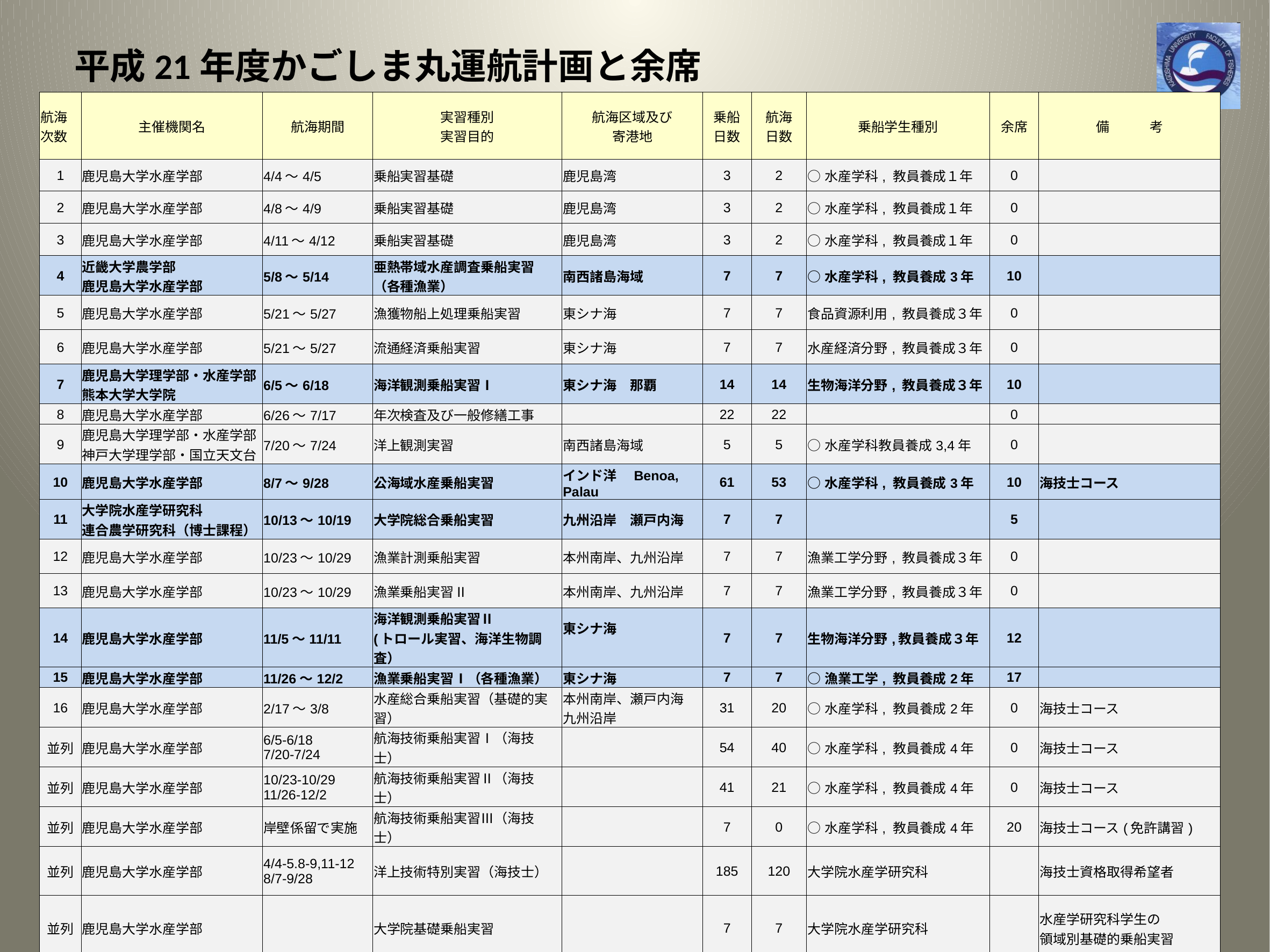

# 平成21年度かごしま丸運航計画と余席
| 航海 次数 | 主催機関名 | 航海期間 | 実習種別 実習目的 | 航海区域及び 寄港地 | 乗船 日数 | 航海 日数 | 乗船学生種別 | 余席 | 備　　　考 |
| --- | --- | --- | --- | --- | --- | --- | --- | --- | --- |
| 1 | 鹿児島大学水産学部 | 4/4～4/5 | 乗船実習基礎 | 鹿児島湾 | 3 | 2 | ○水産学科, 教員養成１年 | 0 |  |
| 2 | 鹿児島大学水産学部 | 4/8～4/9 | 乗船実習基礎 | 鹿児島湾 | 3 | 2 | ○水産学科, 教員養成１年 | 0 |  |
| 3 | 鹿児島大学水産学部 | 4/11～4/12 | 乗船実習基礎 | 鹿児島湾 | 3 | 2 | ○水産学科, 教員養成１年 | 0 |  |
| 4 | 近畿大学農学部 鹿児島大学水産学部 | 5/8～5/14 | 亜熱帯域水産調査乗船実習 （各種漁業） | 南西諸島海域 | 7 | 7 | ○水産学科, 教員養成3年 | 10 |  |
| 5 | 鹿児島大学水産学部 | 5/21～5/27 | 漁獲物船上処理乗船実習 | 東シナ海 | 7 | 7 | 食品資源利用, 教員養成３年 | 0 |  |
| 6 | 鹿児島大学水産学部 | 5/21～5/27 | 流通経済乗船実習 | 東シナ海 | 7 | 7 | 水産経済分野, 教員養成３年 | 0 |  |
| 7 | 鹿児島大学理学部・水産学部 熊本大学大学院 | 6/5～6/18 | 海洋観測乗船実習Ⅰ | 東シナ海　那覇 | 14 | 14 | 生物海洋分野, 教員養成３年 | 10 |  |
| 8 | 鹿児島大学水産学部 | 6/26～7/17 | 年次検査及び一般修繕工事 |  | 22 | 22 |  | 0 |  |
| 9 | 鹿児島大学理学部・水産学部 神戸大学理学部・国立天文台 | 7/20～7/24 | 洋上観測実習 | 南西諸島海域 | 5 | 5 | ○水産学科教員養成3,4年 | 0 |  |
| 10 | 鹿児島大学水産学部 | 8/7～9/28 | 公海域水産乗船実習 | インド洋　Benoa, Palau | 61 | 53 | ○水産学科, 教員養成3年 | 10 | 海技士コース |
| 11 | 大学院水産学研究科 連合農学研究科（博士課程） | 10/13～10/19 | 大学院総合乗船実習 | 九州沿岸　瀬戸内海 | 7 | 7 |  | 5 |  |
| 12 | 鹿児島大学水産学部 | 10/23～10/29 | 漁業計測乗船実習 | 本州南岸、九州沿岸 | 7 | 7 | 漁業工学分野, 教員養成３年 | 0 |  |
| 13 | 鹿児島大学水産学部 | 10/23～10/29 | 漁業乗船実習Ⅱ | 本州南岸、九州沿岸 | 7 | 7 | 漁業工学分野, 教員養成３年 | 0 |  |
| 14 | 鹿児島大学水産学部 | 11/5～11/11 | 海洋観測乗船実習Ⅱ (トロール実習、海洋生物調査） | 東シナ海 | 7 | 7 | 生物海洋分野,教員養成３年 | 12 |  |
| 15 | 鹿児島大学水産学部 | 11/26～12/2 | 漁業乗船実習Ⅰ（各種漁業） | 東シナ海 | 7 | 7 | ○漁業工学, 教員養成2年 | 17 |  |
| 16 | 鹿児島大学水産学部 | 2/17～3/8 | 水産総合乗船実習（基礎的実習） | 本州南岸、瀬戸内海 九州沿岸 | 31 | 20 | ○水産学科, 教員養成2年 | 0 | 海技士コース |
| 並列 | 鹿児島大学水産学部 | 6/5-6/18 7/20-7/24 | 航海技術乗船実習Ⅰ（海技士） |  | 54 | 40 | ○水産学科, 教員養成4年 | 0 | 海技士コース |
| 並列 | 鹿児島大学水産学部 | 10/23-10/29 11/26-12/2 | 航海技術乗船実習Ⅱ（海技士） |  | 41 | 21 | ○水産学科, 教員養成4年 | 0 | 海技士コース |
| 並列 | 鹿児島大学水産学部 | 岸壁係留で実施 | 航海技術乗船実習Ⅲ（海技士） |  | 7 | 0 | ○水産学科, 教員養成4年 | 20 | 海技士コース(免許講習) |
| 並列 | 鹿児島大学水産学部 | 4/4-5.8-9,11-12 8/7-9/28 | 洋上技術特別実習（海技士） |  | 185 | 120 | 大学院水産学研究科 |  | 海技士資格取得希望者 |
| 並列 | 鹿児島大学水産学部 |  | 大学院基礎乗船実習 |  | 7 | 7 | 大学院水産学研究科 |  | 水産学研究科学生の 領域別基礎的乗船実習 |
| ※ 白地が余席有り |  |  |  | 合計日数 | 264 | 162 | 〇印は必修、他は選択 |  |  |